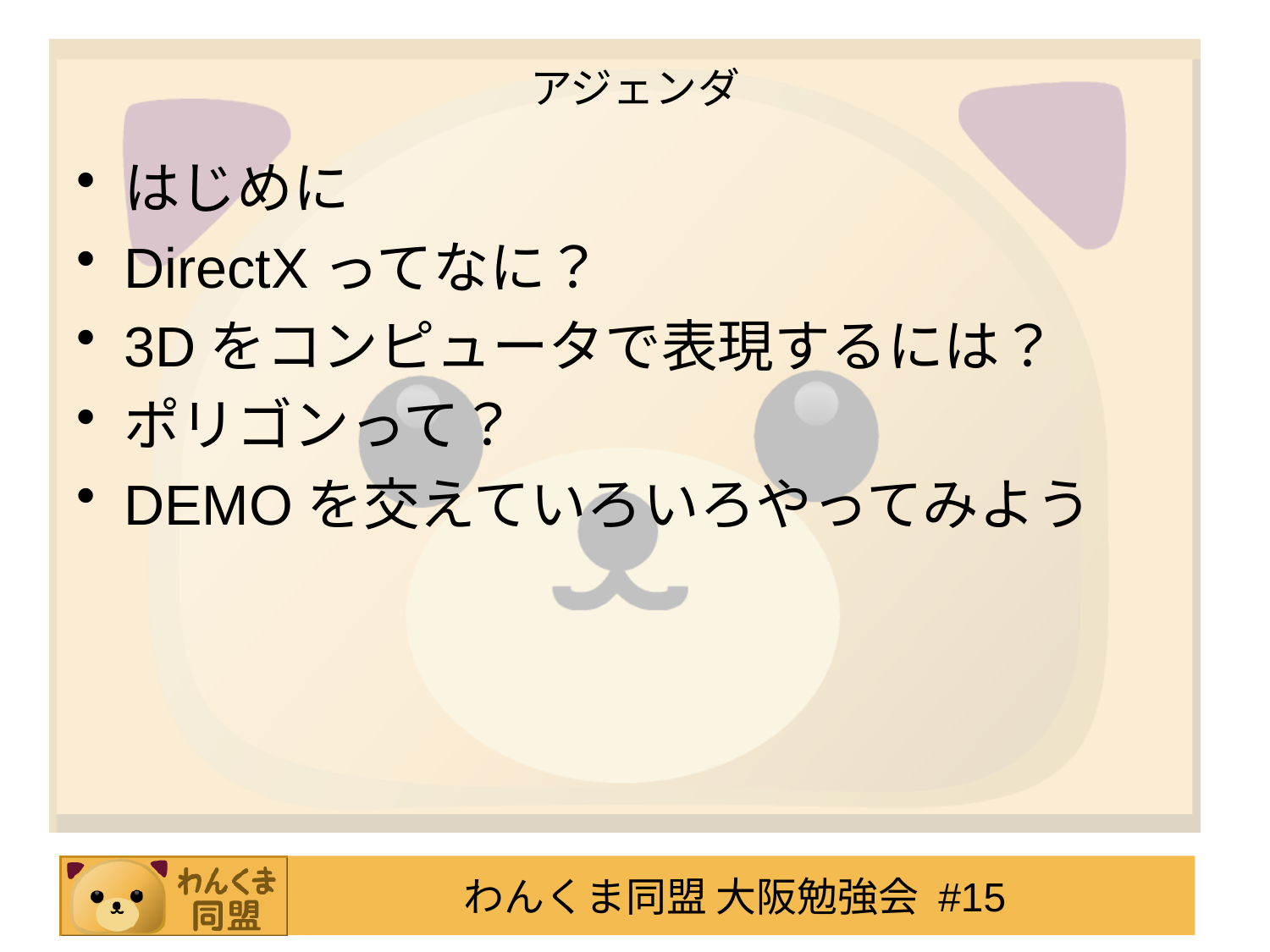

# アジェンダ
はじめに
DirectXってなに？
3Dをコンピュータで表現するには？
ポリゴンって？
DEMOを交えていろいろやってみよう